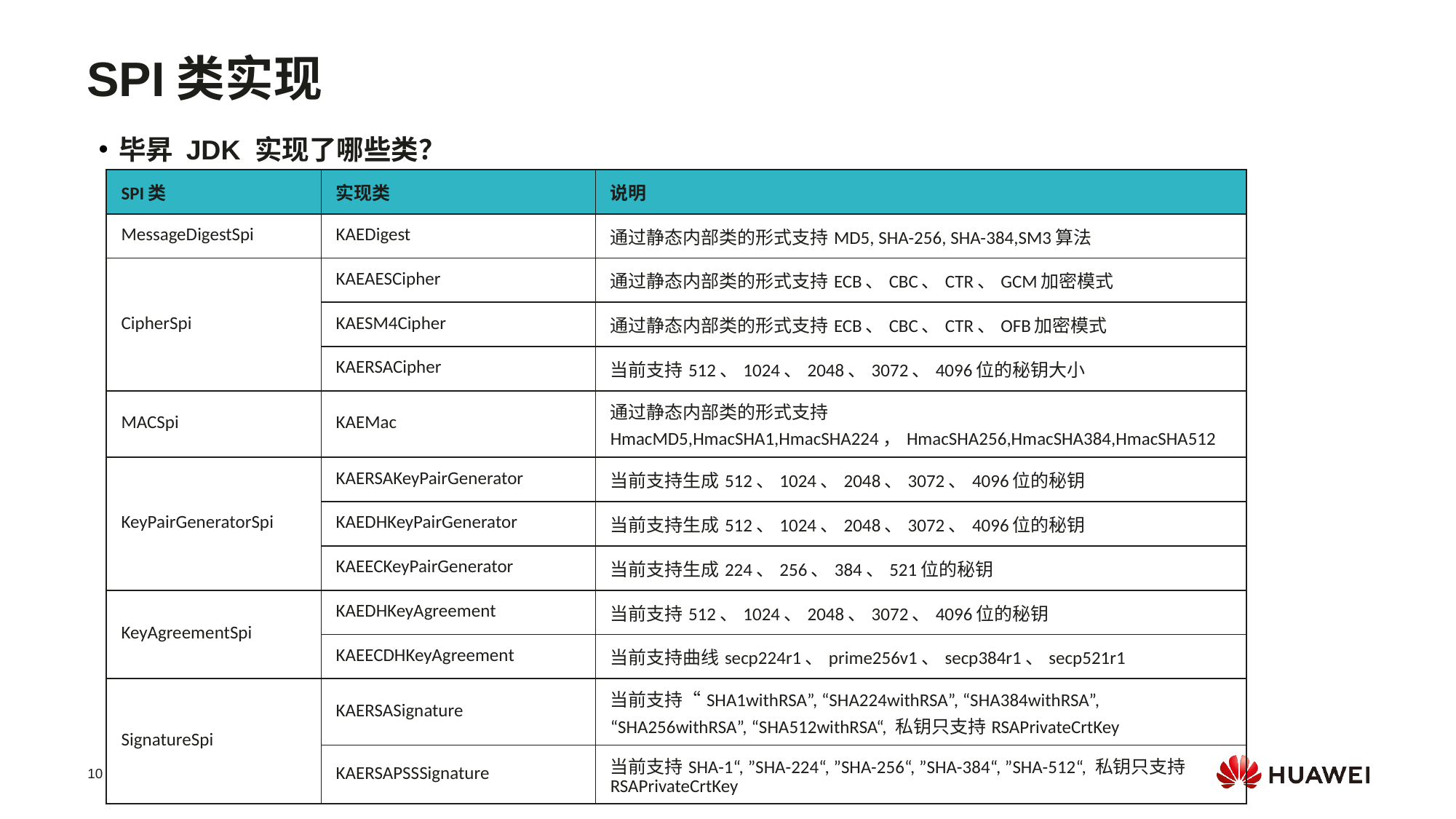

SPI类实现
毕昇 JDK 实现了哪些类？
| SPI类 | 实现类 | 说明 |
| --- | --- | --- |
| MessageDigestSpi | KAEDigest | 通过静态内部类的形式支持MD5, SHA-256, SHA-384,SM3算法 |
| CipherSpi | KAEAESCipher | 通过静态内部类的形式支持ECB、CBC、CTR、GCM加密模式 |
|  | KAESM4Cipher | 通过静态内部类的形式支持ECB、CBC、CTR、OFB加密模式 |
|  | KAERSACipher | 当前支持512、1024、2048、3072、4096位的秘钥大小 |
| MACSpi | KAEMac | 通过静态内部类的形式支持HmacMD5,HmacSHA1,HmacSHA224，HmacSHA256,HmacSHA384,HmacSHA512 |
| KeyPairGeneratorSpi | KAERSAKeyPairGenerator | 当前支持生成512、1024、2048、3072、4096位的秘钥 |
|  | KAEDHKeyPairGenerator | 当前支持生成512、1024、2048、3072、4096位的秘钥 |
|  | KAEECKeyPairGenerator | 当前支持生成224、256、384、521位的秘钥 |
| KeyAgreementSpi | KAEDHKeyAgreement | 当前支持512、1024、2048、3072、4096位的秘钥 |
|  | KAEECDHKeyAgreement | 当前支持曲线secp224r1、prime256v1、secp384r1、secp521r1 |
| SignatureSpi | KAERSASignature | 当前支持“SHA1withRSA”, “SHA224withRSA”, “SHA384withRSA”, “SHA256withRSA”, “SHA512withRSA“, 私钥只支持RSAPrivateCrtKey |
|  | KAERSAPSSSignature | 当前支持SHA-1“, ”SHA-224“, ”SHA-256“, ”SHA-384“, ”SHA-512“, 私钥只支持RSAPrivateCrtKey |